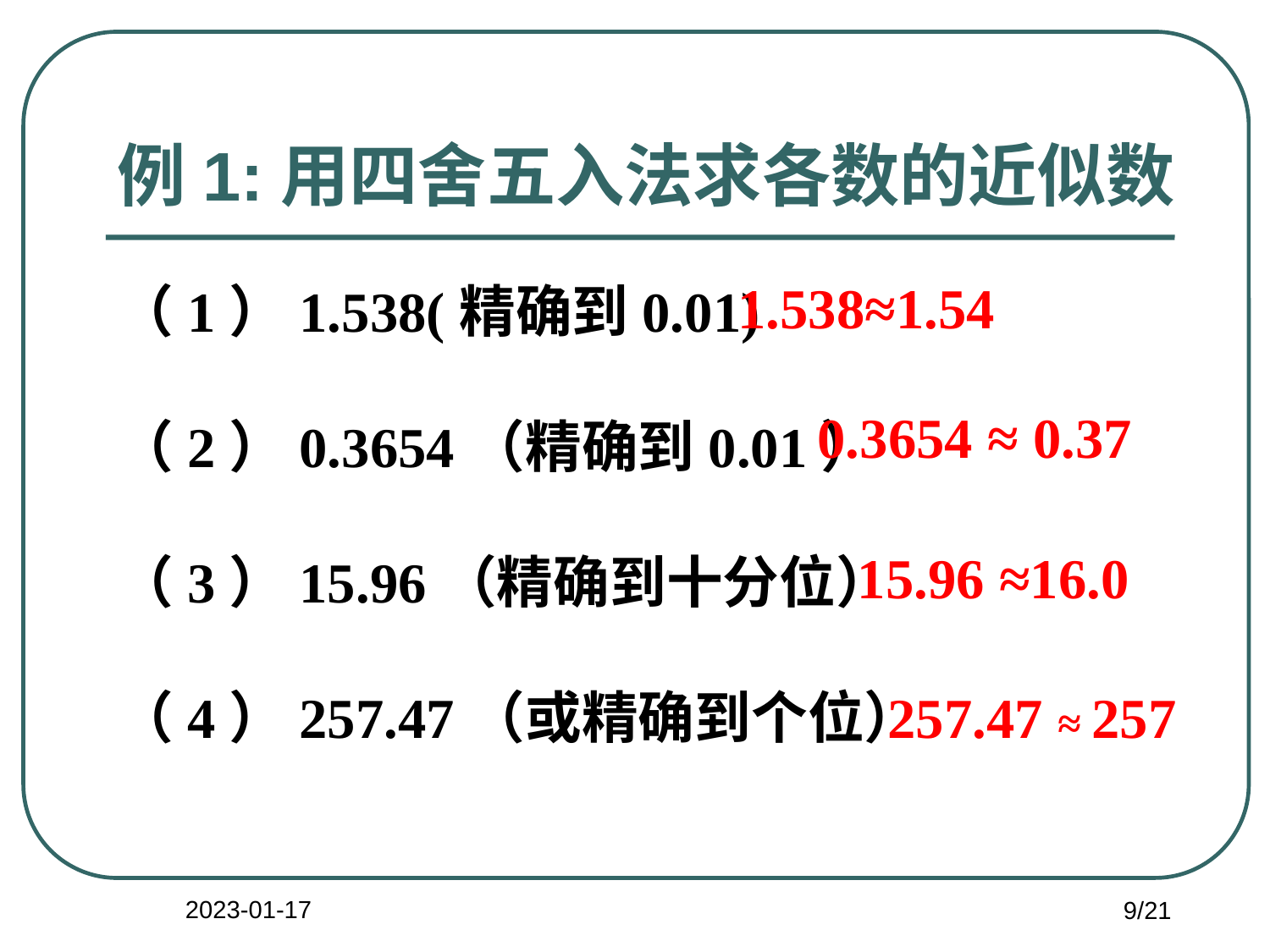

例1:用四舍五入法求各数的近似数
1.538≈1.54
（1）1.538(精确到0.01)

（2）0.3654（精确到0.01）

（3）15.96（精确到十分位）

（4）257.47（或精确到个位）
0.3654 ≈ 0.37
15.96 ≈16.0
257.47 ≈ 257
2023-01-17
9/21